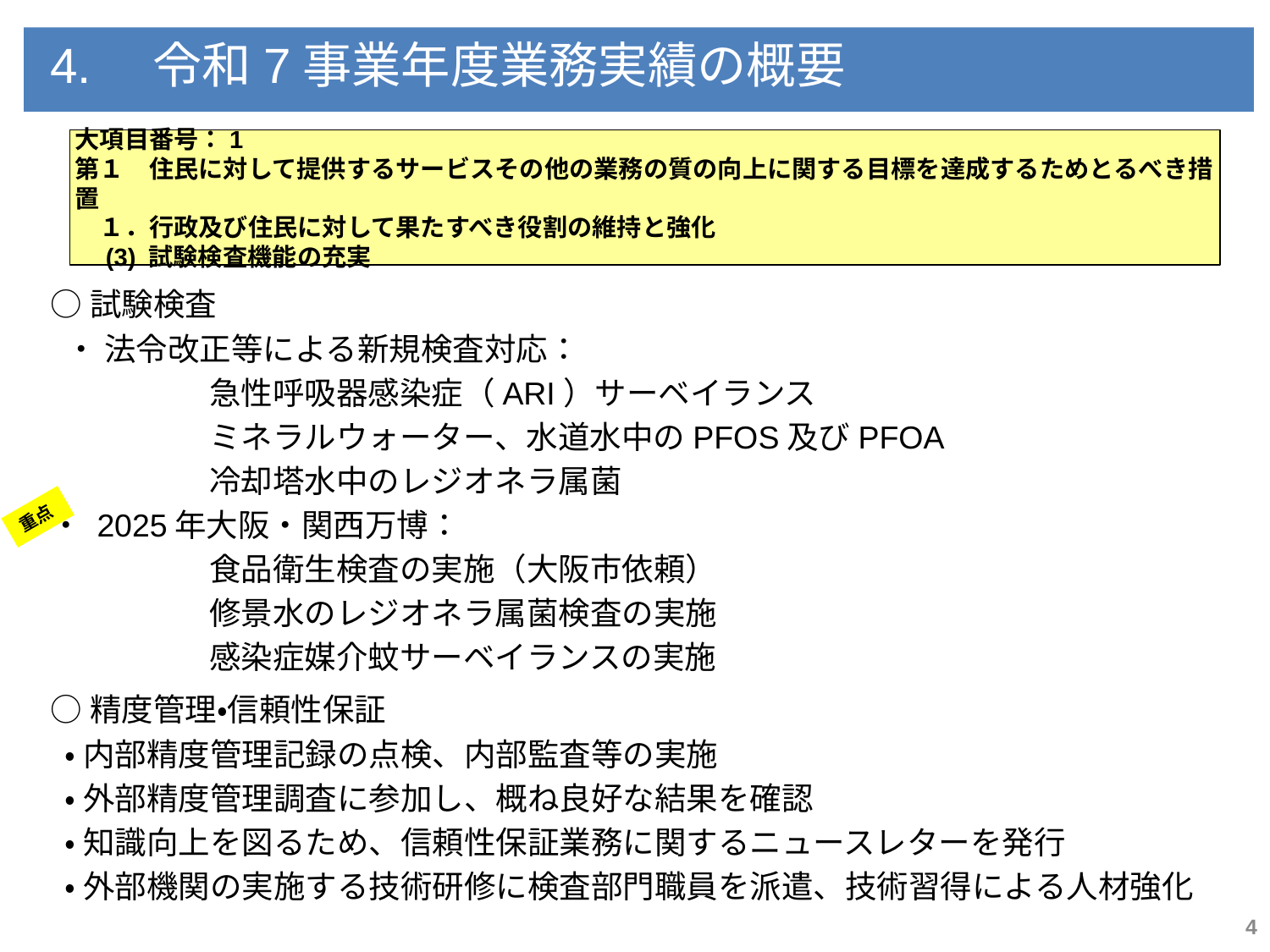

4.　令和7事業年度業務実績の概要
大項目番号：1
第１　住民に対して提供するサービスその他の業務の質の向上に関する目標を達成するためとるべき措置
　１．行政及び住民に対して果たすべき役割の維持と強化
　(3) 試験検査機能の充実
○試験検査
 ・ 法令改正等による新規検査対応：
　　　　　急性呼吸器感染症（ARI）サーベイランス
　　　　　ミネラルウォーター、水道水中のPFOS及びPFOA
　　　　　冷却塔水中のレジオネラ属菌
・ 2025年大阪・関西万博：
　　　　　食品衛生検査の実施（大阪市依頼）
　　　　　修景水のレジオネラ属菌検査の実施
　　　　　感染症媒介蚊サーベイランスの実施
重点
○精度管理・信頼性保証
 ・ 内部精度管理記録の点検、内部監査等の実施
 ・ 外部精度管理調査に参加し、概ね良好な結果を確認
 ・ 知識向上を図るため、信頼性保証業務に関するニュースレターを発行
 ・ 外部機関の実施する技術研修に検査部門職員を派遣、技術習得による人材強化
4